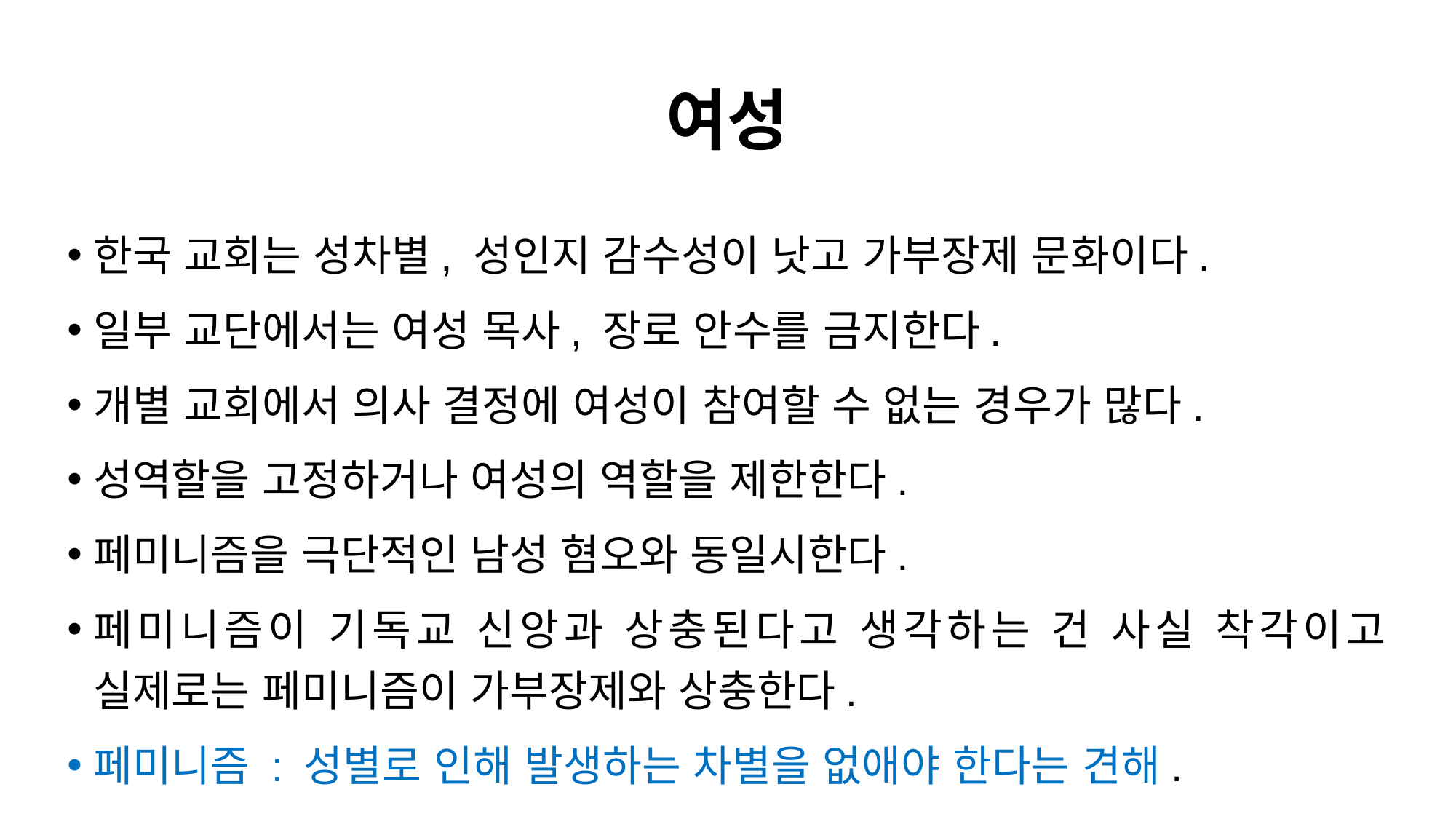

# 여성
한국 교회는 성차별, 성인지 감수성이 낫고 가부장제 문화이다.
일부 교단에서는 여성 목사, 장로 안수를 금지한다.
개별 교회에서 의사 결정에 여성이 참여할 수 없는 경우가 많다.
성역할을 고정하거나 여성의 역할을 제한한다.
페미니즘을 극단적인 남성 혐오와 동일시한다.
페미니즘이 기독교 신앙과 상충된다고 생각하는 건 사실 착각이고 실제로는 페미니즘이 가부장제와 상충한다.
페미니즘 : 성별로 인해 발생하는 차별을 없애야 한다는 견해.